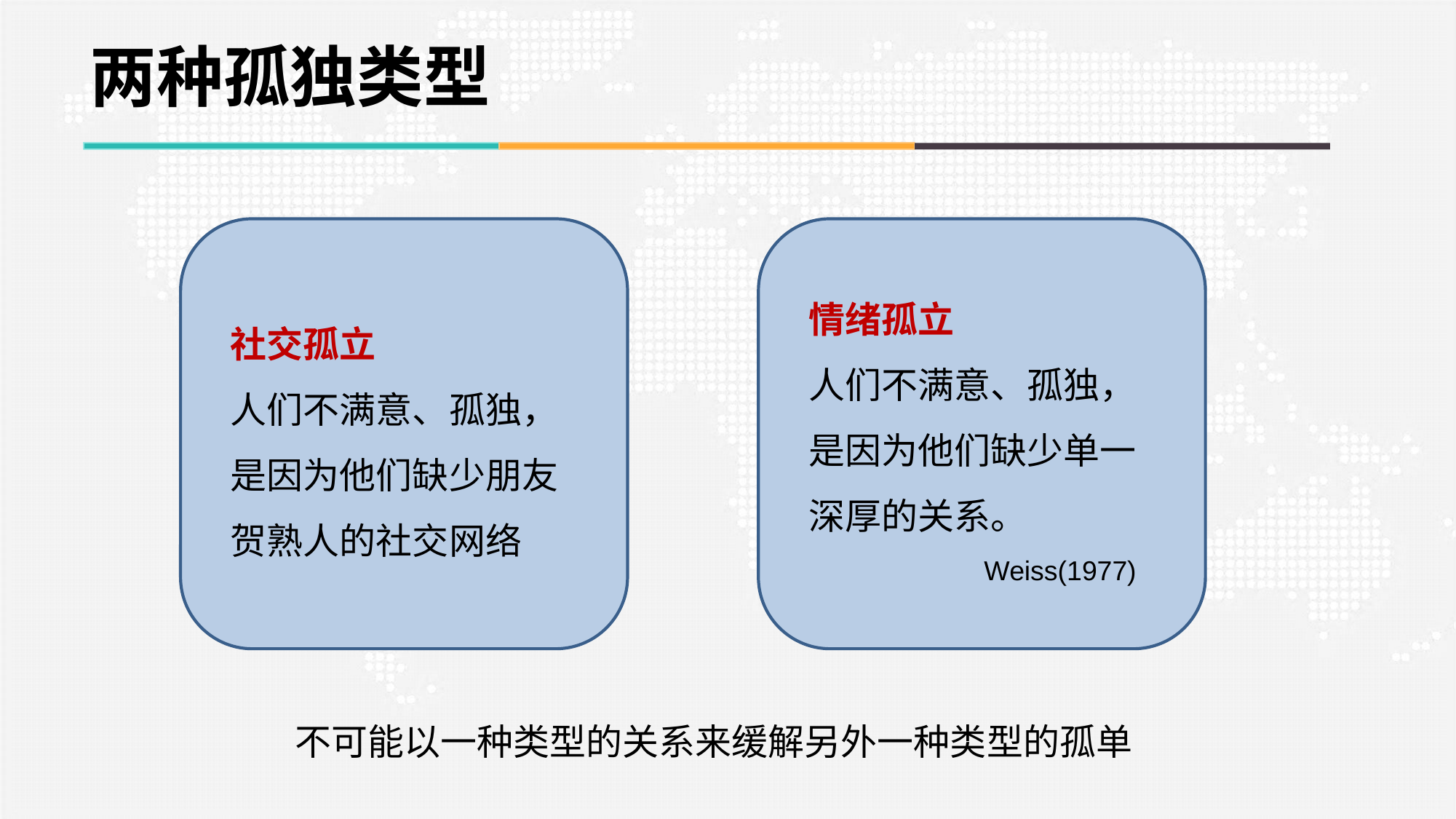

两种孤独类型

情绪孤立
人们不满意、孤独，是因为他们缺少单一深厚的关系。
                       Weiss(1977)
社交孤立
人们不满意、孤独，是因为他们缺少朋友贺熟人的社交网络
不可能以一种类型的关系来缓解另外一种类型的孤单